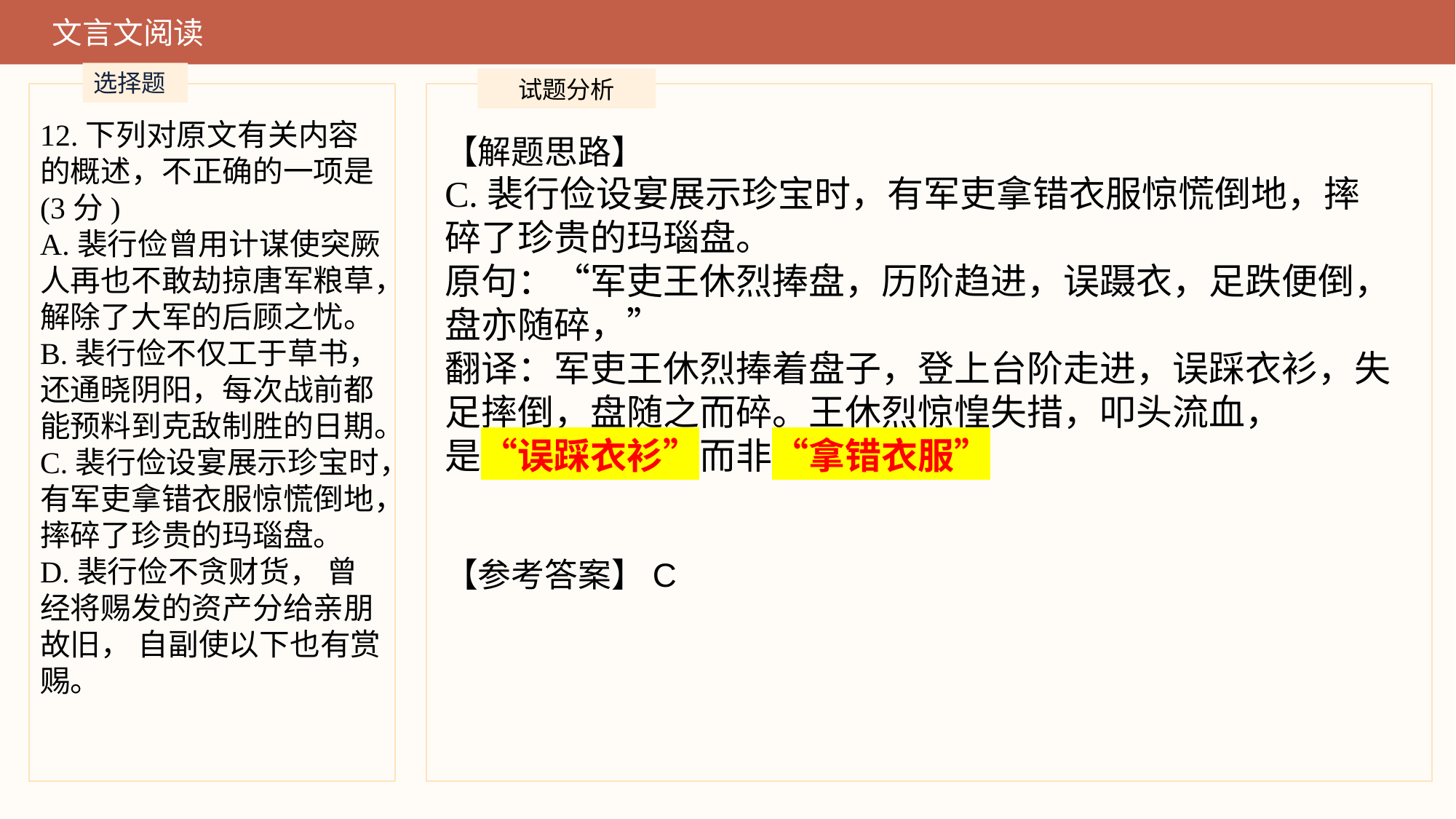

文言文阅读
选择题
试题分析

12.下列对原文有关内容的概述，不正确的一项是
(3分)A.裴行俭曾用计谋使突厥人再也不敢劫掠唐军粮草，解除了大军的后顾之忧。B.裴行俭不仅工于草书，还通晓阴阳，每次战前都能预料到克敌制胜的日期。C.裴行俭设宴展示珍宝时，有军吏拿错衣服惊慌倒地，摔碎了珍贵的玛瑙盘。D.裴行俭不贪财货， 曾经将赐发的资产分给亲朋故旧， 自副使以下也有赏赐。
【解题思路】
C.裴行俭设宴展示珍宝时，有军吏拿错衣服惊慌倒地，摔碎了珍贵的玛瑙盘。
原句：“军吏王休烈捧盘，历阶趋进，误蹑衣，足跌便倒，盘亦随碎，”
翻译：军吏王休烈捧着盘子，登上台阶走进，误踩衣衫，失足摔倒，盘随之而碎。王休烈惊惶失措，叩头流血，
是“误踩衣衫”而非“拿错衣服”

【参考答案】C